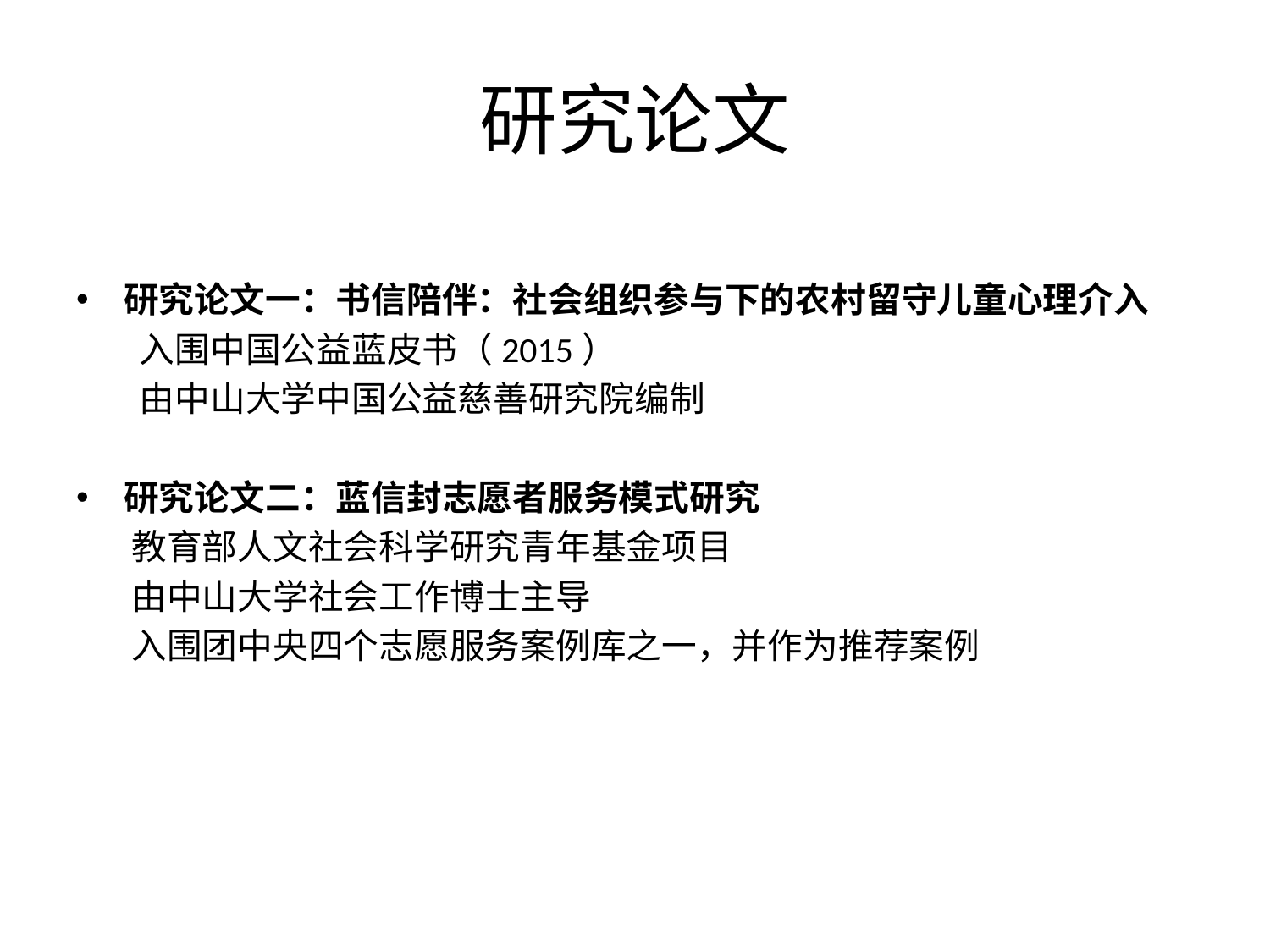

# 研究论文

研究论文一：书信陪伴：社会组织参与下的农村留守儿童心理介入
       入围中国公益蓝皮书（2015）
       由中山大学中国公益慈善研究院编制

研究论文二：蓝信封志愿者服务模式研究
      教育部人文社会科学研究青年基金项目
      由中山大学社会工作博士主导
      入围团中央四个志愿服务案例库之一，并作为推荐案例